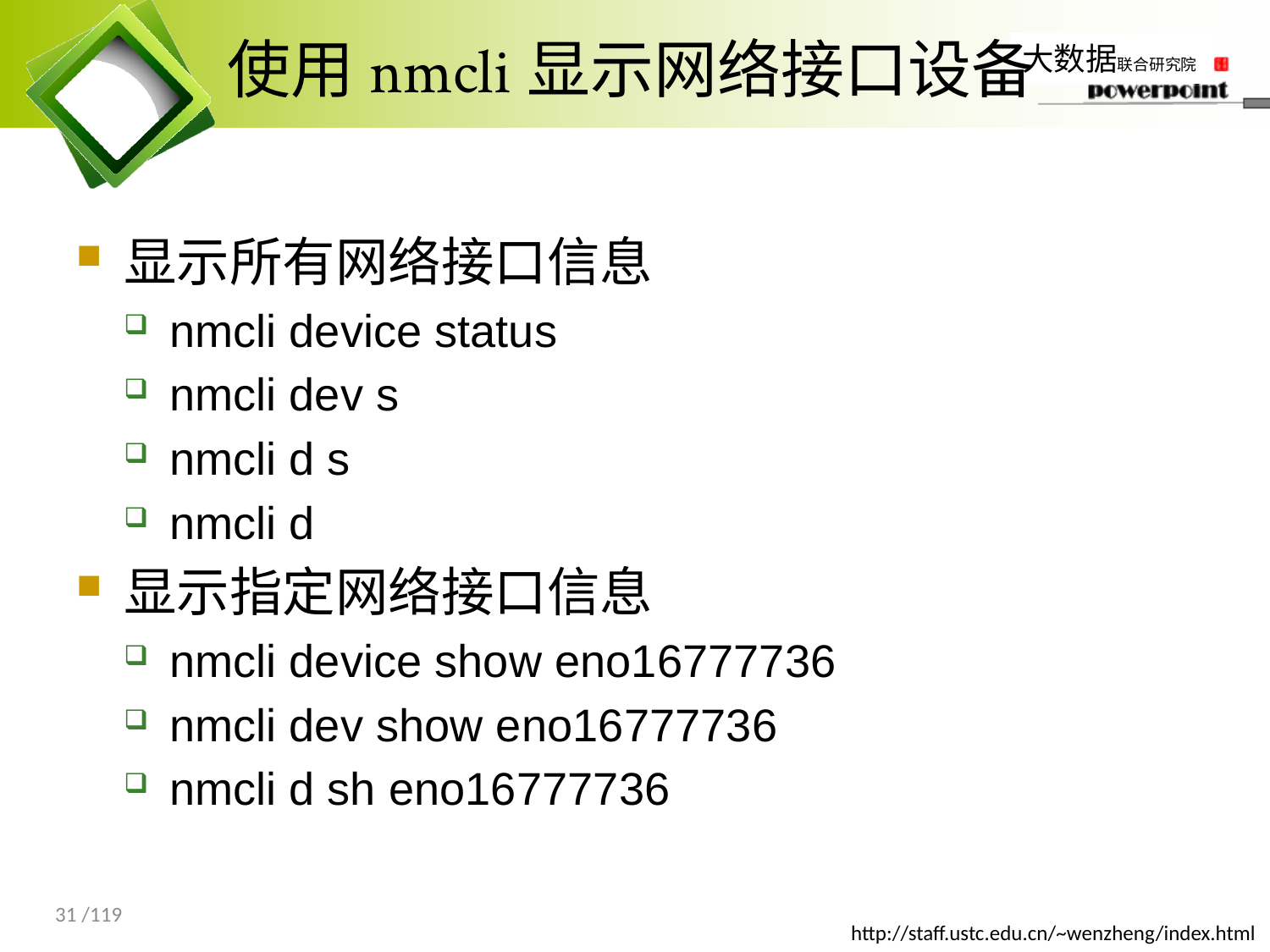

# 使用nmcli显示网络接口设备

显示所有网络接口信息
nmcli device status
nmcli dev s
nmcli d s
nmcli d
显示指定网络接口信息
nmcli device show eno16777736
nmcli dev show eno16777736
nmcli d sh eno16777736
31